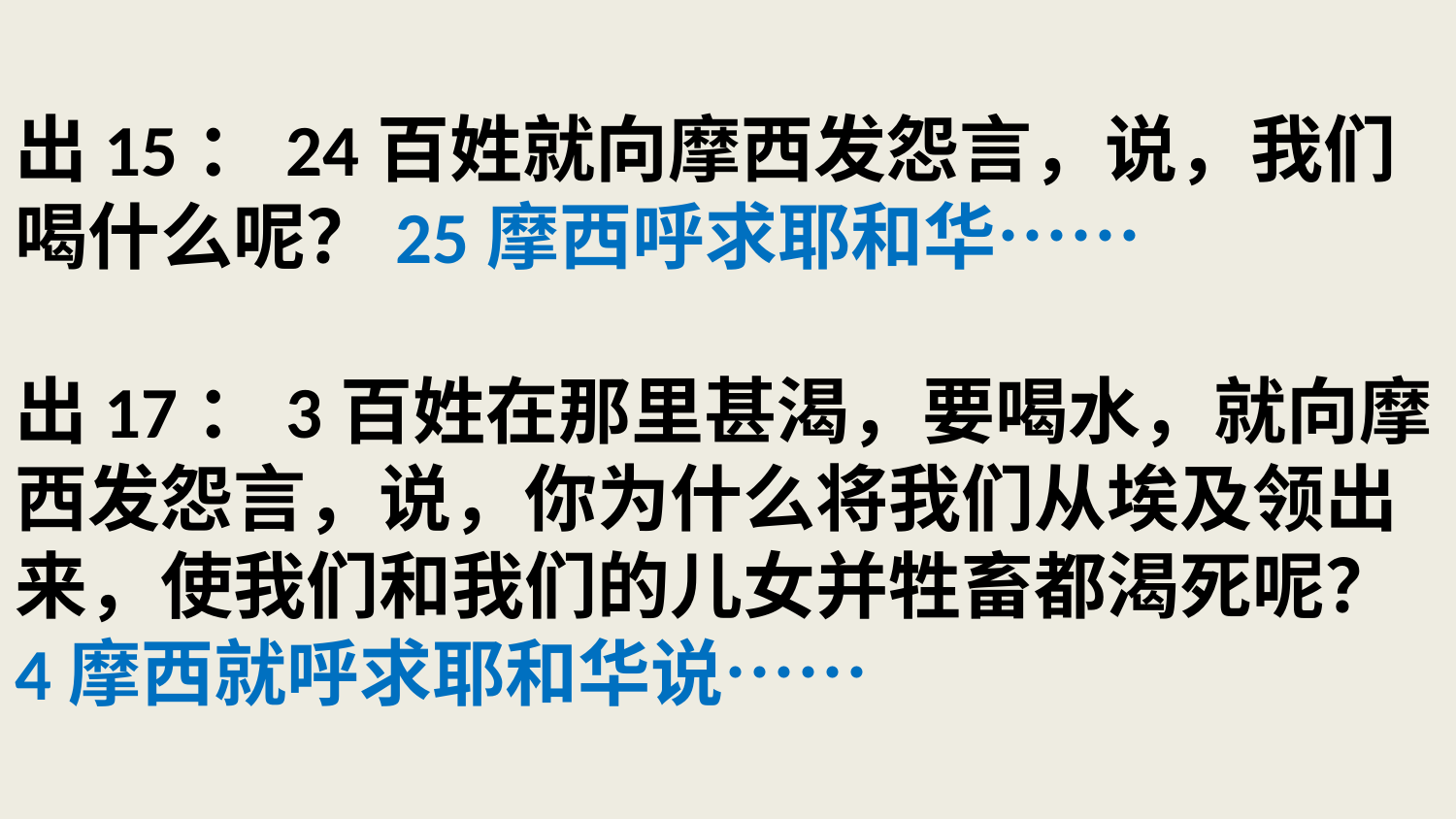

# 出15：24百姓就向摩西发怨言，说，我们喝什么呢？25摩西呼求耶和华…… 出17：3百姓在那里甚渴，要喝水，就向摩西发怨言，说，你为什么将我们从埃及领出来，使我们和我们的儿女并牲畜都渴死呢？4摩西就呼求耶和华说……